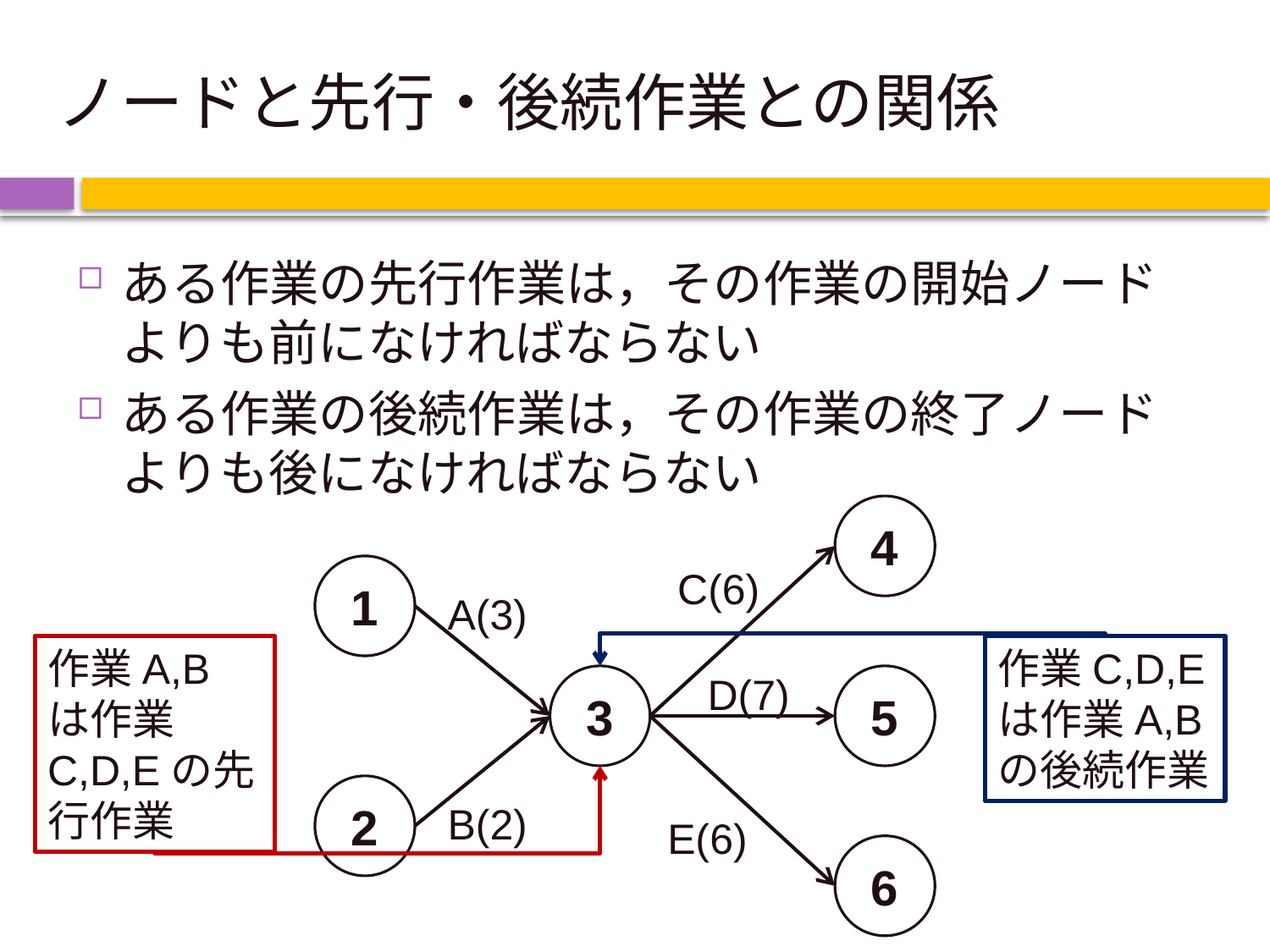

# ノードと先行・後続作業との関係
ある作業の先行作業は，その作業の開始ノードよりも前になければならない
ある作業の後続作業は，その作業の終了ノードよりも後になければならない

4
1
C(6)
A(3)
作業A,Bは作業C,D,Eの先行作業
作業C,D,Eは作業A,Bの後続作業
D(7)
3
5
2
B(2)
E(6)
6